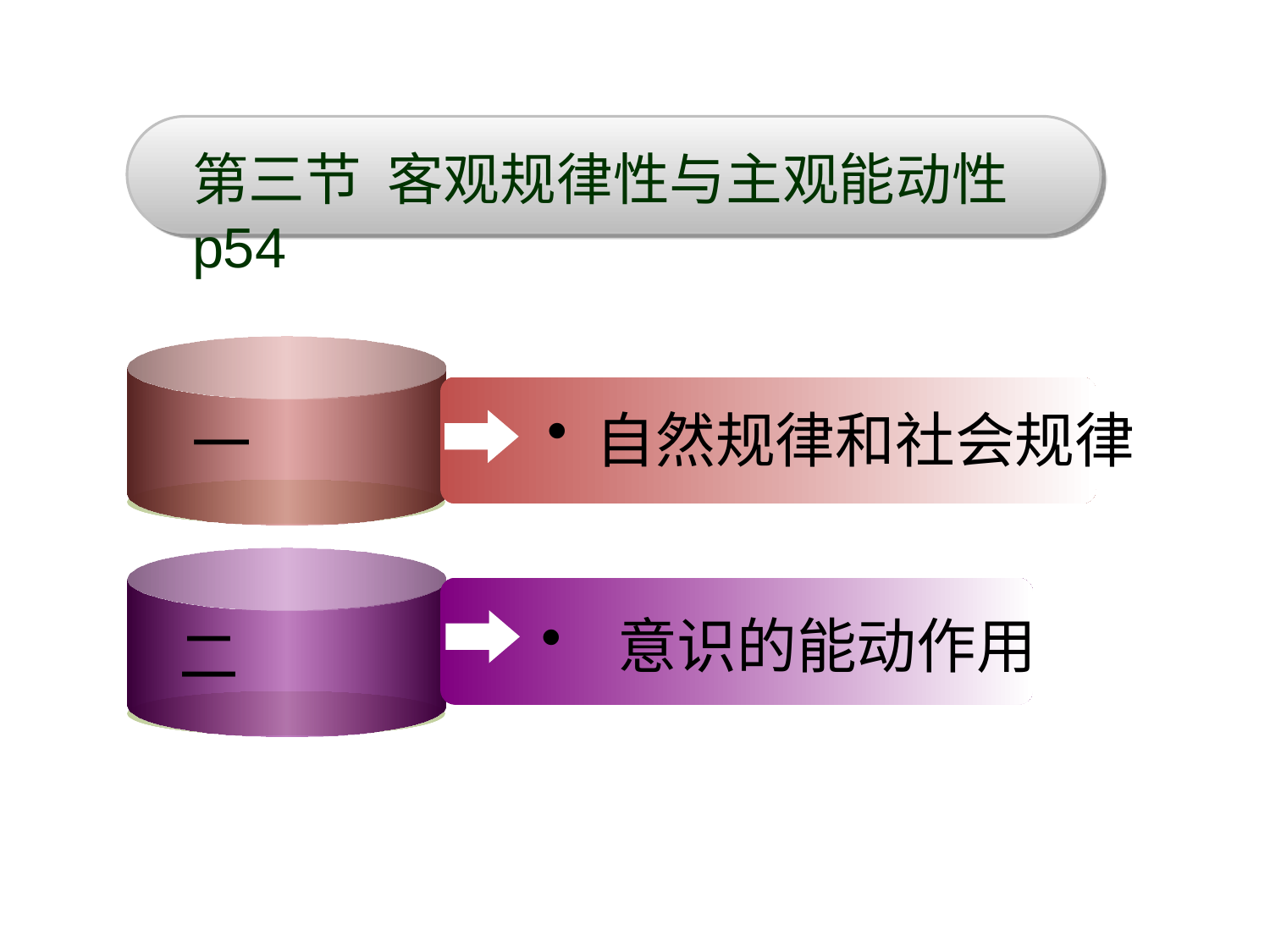

第三节  客观规律性与主观能动性p54

 自然规律和社会规律
  一

   意识的能动作用

 二